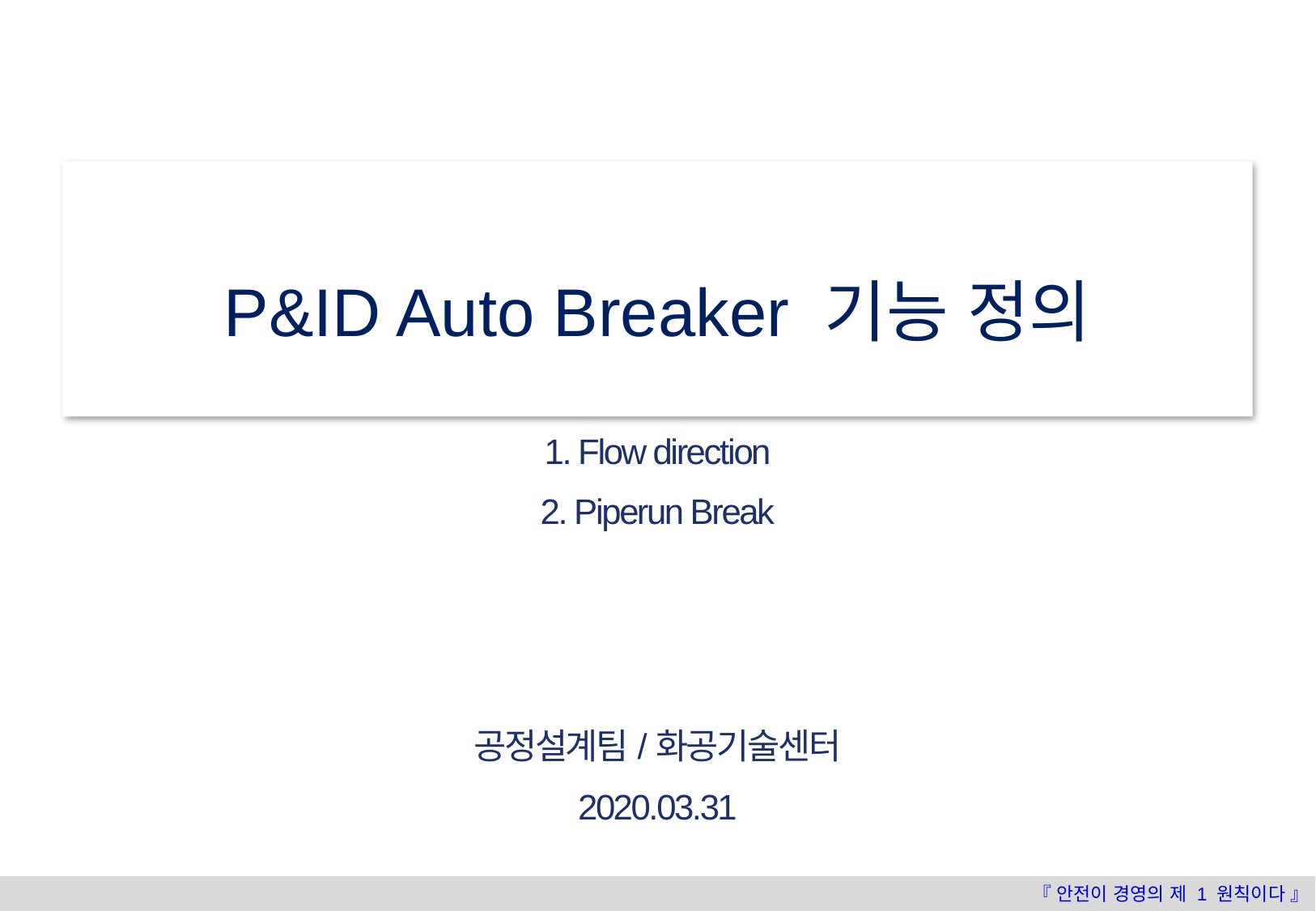

P&ID Auto Breaker 기능 정의
1. Flow direction
2. Piperun Break
공정설계팀/화공기술센터
2020.03.31